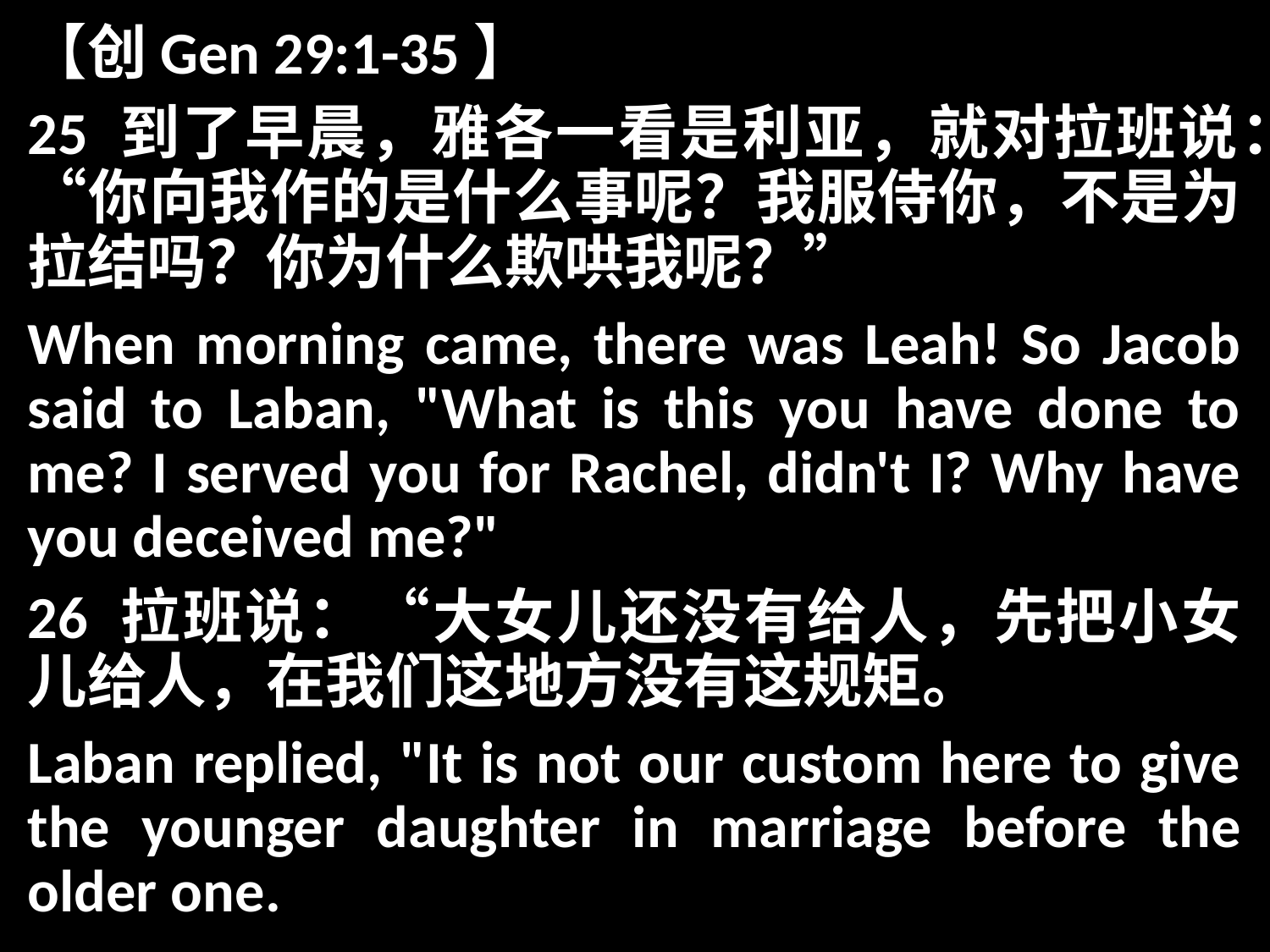

【创Gen 29:1-35】
25 到了早晨，雅各一看是利亚，就对拉班说：“你向我作的是什么事呢？我服侍你，不是为拉结吗？你为什么欺哄我呢？”
When morning came, there was Leah! So Jacob said to Laban, "What is this you have done to me? I served you for Rachel, didn't I? Why have you deceived me?"
26 拉班说：“大女儿还没有给人，先把小女儿给人，在我们这地方没有这规矩。
Laban replied, "It is not our custom here to give the younger daughter in marriage before the older one.